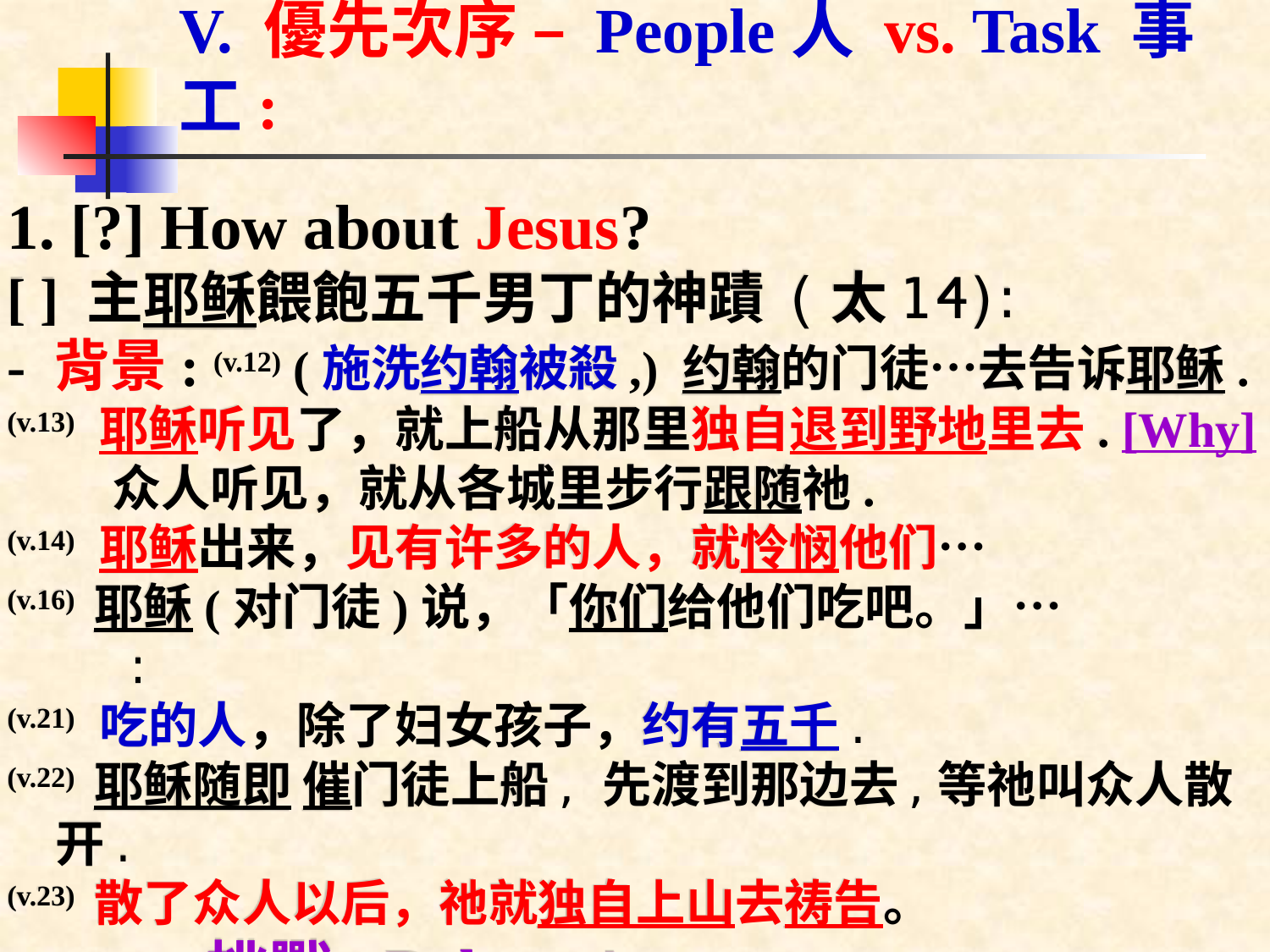

V. 優先次序 – People人 vs. Task 事工:
1. [?] How about Jesus?
[ ] 主耶稣餵飽五千男丁的神蹟 (太14):
- 背景: (v.12) (施洗约翰被殺,) 约翰的门徒…去告诉耶稣.
(v.13) 耶稣听见了，就上船从那里独自退到野地里去. [Why]
	    众人听见，就从各城里步行跟随祂.
(v.14) 耶稣出来，见有许多的人，就怜悯他们…
(v.16) 耶稣(对门徒)说，「你们给他们吃吧。」…
                 :
(v.21) 吃的人，除了妇女孩子，约有五千.
(v.22) 耶稣随即 催门徒上船, 先渡到那边去,等祂叫众人散开.
(v.23) 散了众人以后，祂就独自上山去祷告。
	   => 挑戰: Balance!